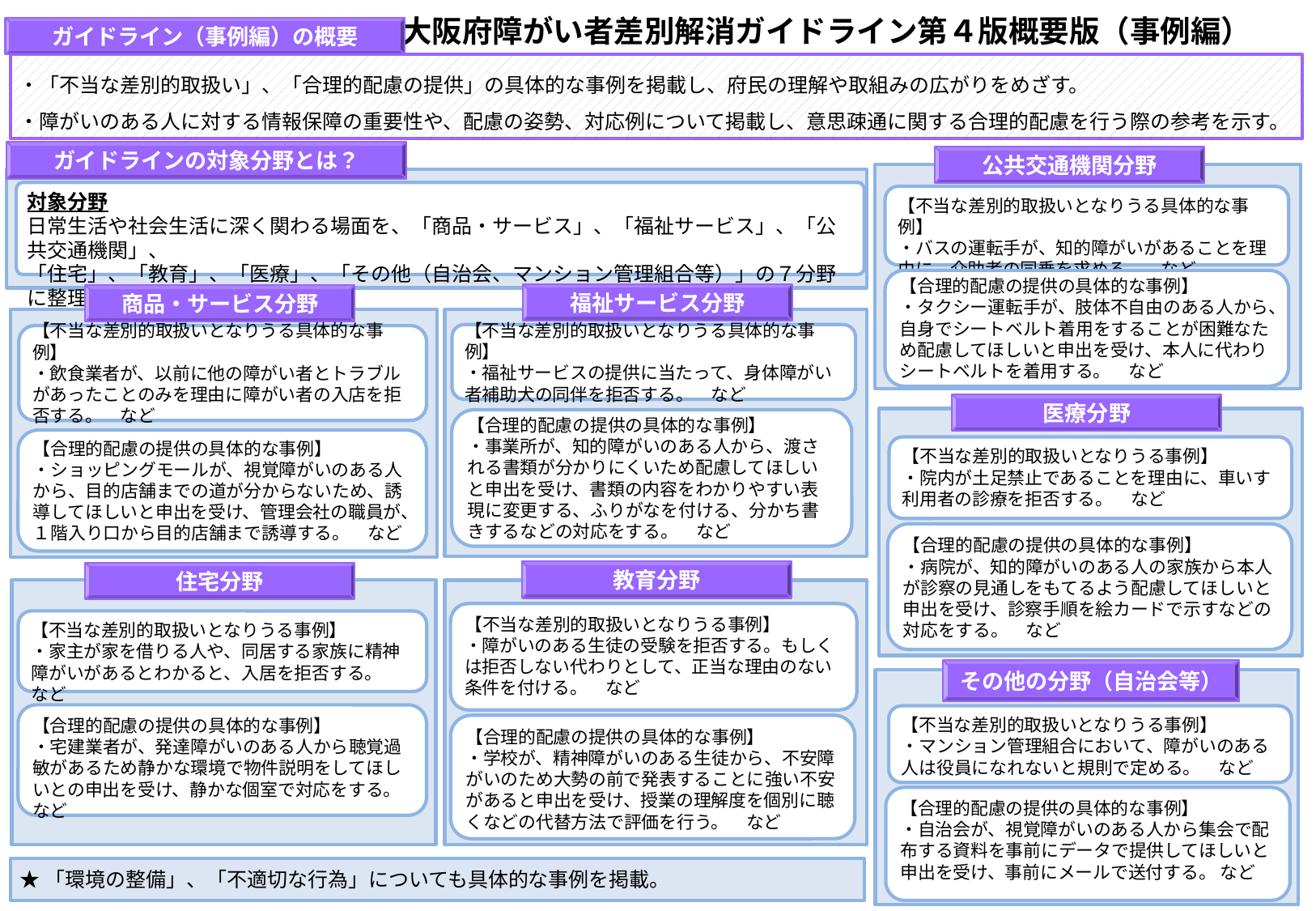

大阪府障がい者差別解消ガイドライン第４版概要版（事例編）
ガイドライン（事例編）の概要
・「不当な差別的取扱い」、「合理的配慮の提供」の具体的な事例を掲載し、府民の理解や取組みの広がりをめざす。
・障がいのある人に対する情報保障の重要性や、配慮の姿勢、対応例について掲載し、意思疎通に関する合理的配慮を行う際の参考を示す。
ガイドラインの対象分野とは？
公共交通機関分野

対象分野
日常生活や社会生活に深く関わる場面を、「商品・サービス」、「福祉サービス」、「公共交通機関」、
「住宅」、「教育」、「医療」、「その他（自治会、マンション管理組合等）」の７分野に整理して記載。
【不当な差別的取扱いとなりうる具体的な事例】
・バスの運転手が、知的障がいがあることを理由に、介助者の同乗を求める。　など
【合理的配慮の提供の具体的な事例】
・タクシー運転手が、肢体不自由のある人から、自身でシートベルト着用をすることが困難なため配慮してほしいと申出を受け、本人に代わりシートベルトを着用する。　など
福祉サービス分野
商品・サービス分野

【不当な差別的取扱いとなりうる具体的な事例】
・福祉サービスの提供に当たって、身体障がい者補助犬の同伴を拒否する。　など
【不当な差別的取扱いとなりうる具体的な事例】
・飲食業者が、以前に他の障がい者とトラブルがあったことのみを理由に障がい者の入店を拒否する。　など
医療分野

【合理的配慮の提供の具体的な事例】
・事業所が、知的障がいのある人から、渡される書類が分かりにくいため配慮してほしいと申出を受け、書類の内容をわかりやすい表現に変更する、ふりがなを付ける、分かち書きするなどの対応をする。　など
【合理的配慮の提供の具体的な事例】
・ショッピングモールが、視覚障がいのある人から、目的店舗までの道が分からないため、誘導してほしいと申出を受け、管理会社の職員が、１階入り口から目的店舗まで誘導する。　など
【不当な差別的取扱いとなりうる事例】
・院内が土足禁止であることを理由に、車いす利用者の診療を拒否する。　など
【合理的配慮の提供の具体的な事例】
・病院が、知的障がいのある人の家族から本人が診察の見通しをもてるよう配慮してほしいと申出を受け、診察手順を絵カードで示すなどの対応をする。　など
教育分野
住宅分野

【不当な差別的取扱いとなりうる事例】
・障がいのある生徒の受験を拒否する。もしくは拒否しない代わりとして、正当な理由のない条件を付ける。　など
【不当な差別的取扱いとなりうる事例】
・家主が家を借りる人や、同居する家族に精神障がいがあるとわかると、入居を拒否する。　など
その他の分野（自治会等）

【合理的配慮の提供の具体的な事例】
・宅建業者が、発達障がいのある人から聴覚過敏があるため静かな環境で物件説明をしてほしいとの申出を受け、静かな個室で対応をする。 など
【不当な差別的取扱いとなりうる事例】
・マンション管理組合において、障がいのある人は役員になれないと規則で定める。　など
【合理的配慮の提供の具体的な事例】
・学校が、精神障がいのある生徒から、不安障がいのため大勢の前で発表することに強い不安があると申出を受け、授業の理解度を個別に聴くなどの代替方法で評価を行う。　など
【合理的配慮の提供の具体的な事例】
・自治会が、視覚障がいのある人から集会で配布する資料を事前にデータで提供してほしいと申出を受け、事前にメールで送付する。 など
★「環境の整備」、「不適切な行為」についても具体的な事例を掲載。